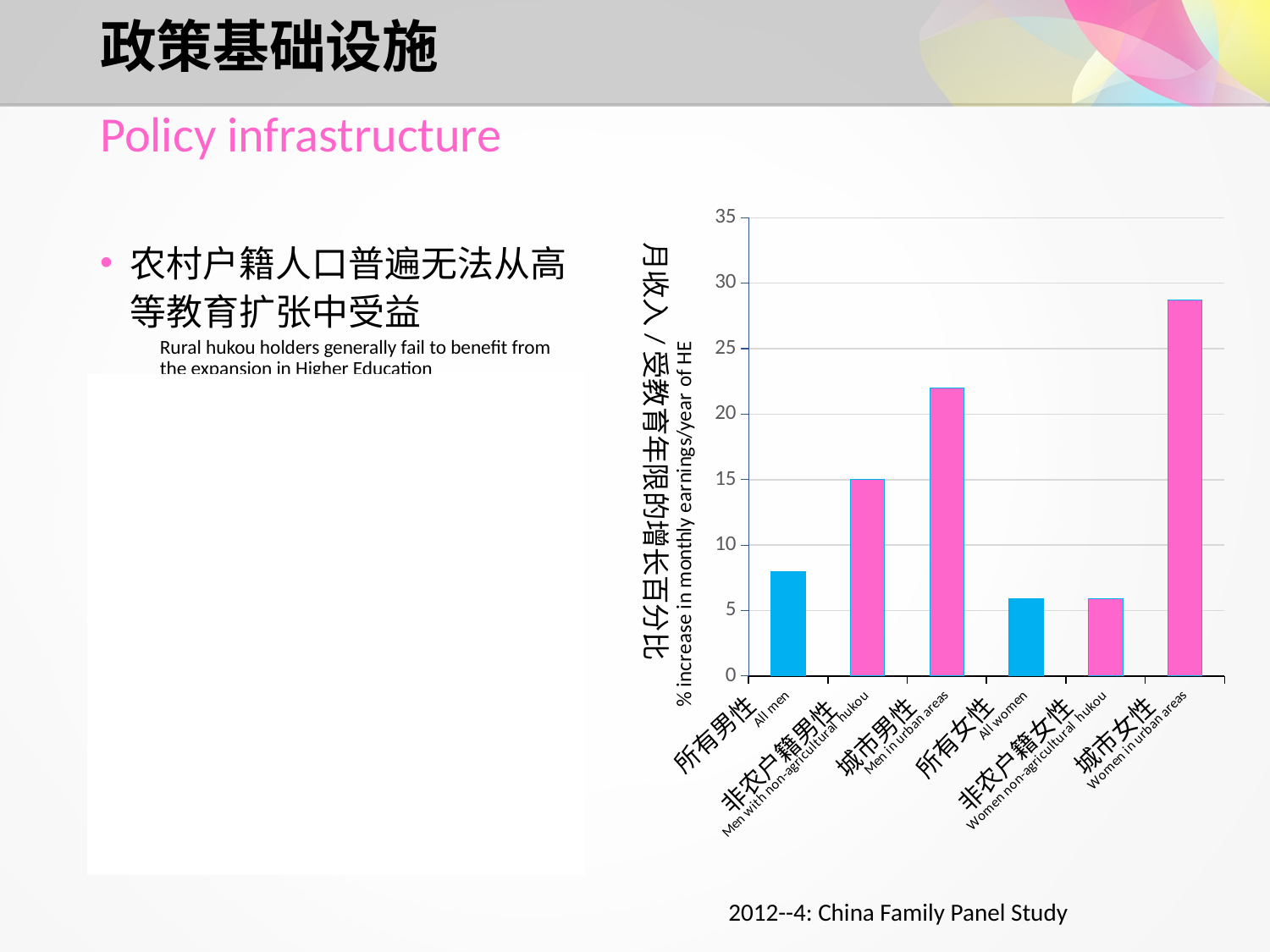

# 政策基础设施
Policy infrastructure

### Chart

| Category | Series 1 |
|---|---|
| All men | 8.0 |
| Men with non-agricultural  hukou | 15.0 |
| Men in urban areas | 22.0 |
| All women | 5.9 |
| Women non-agricultural  hukou | 5.9 |
| Women in urban areas | 28.7 |
农村户籍人口普遍无法从高等教育扩张中受益
Rural hukou holders generally fail to benefit from the expansion in Higher Education
农村地区教育收入回报太低
Income returns to education are too low in rural areas
外出务工仍然是摆脱绝对贫困而非相对贫困的最佳方式
Migration remains the best means of escaping absolute poverty, but not relative poverty
农村经济仍然严重依赖外出务工和城乡间的汇款
Rural economies remain heavily dependent on migration and remittances
月收入/受教育年限的增长百分比

城市男性
所有男性
城市女性
所有女性
非农户籍女性
非农户籍男性
2012--4: China Family Panel Study